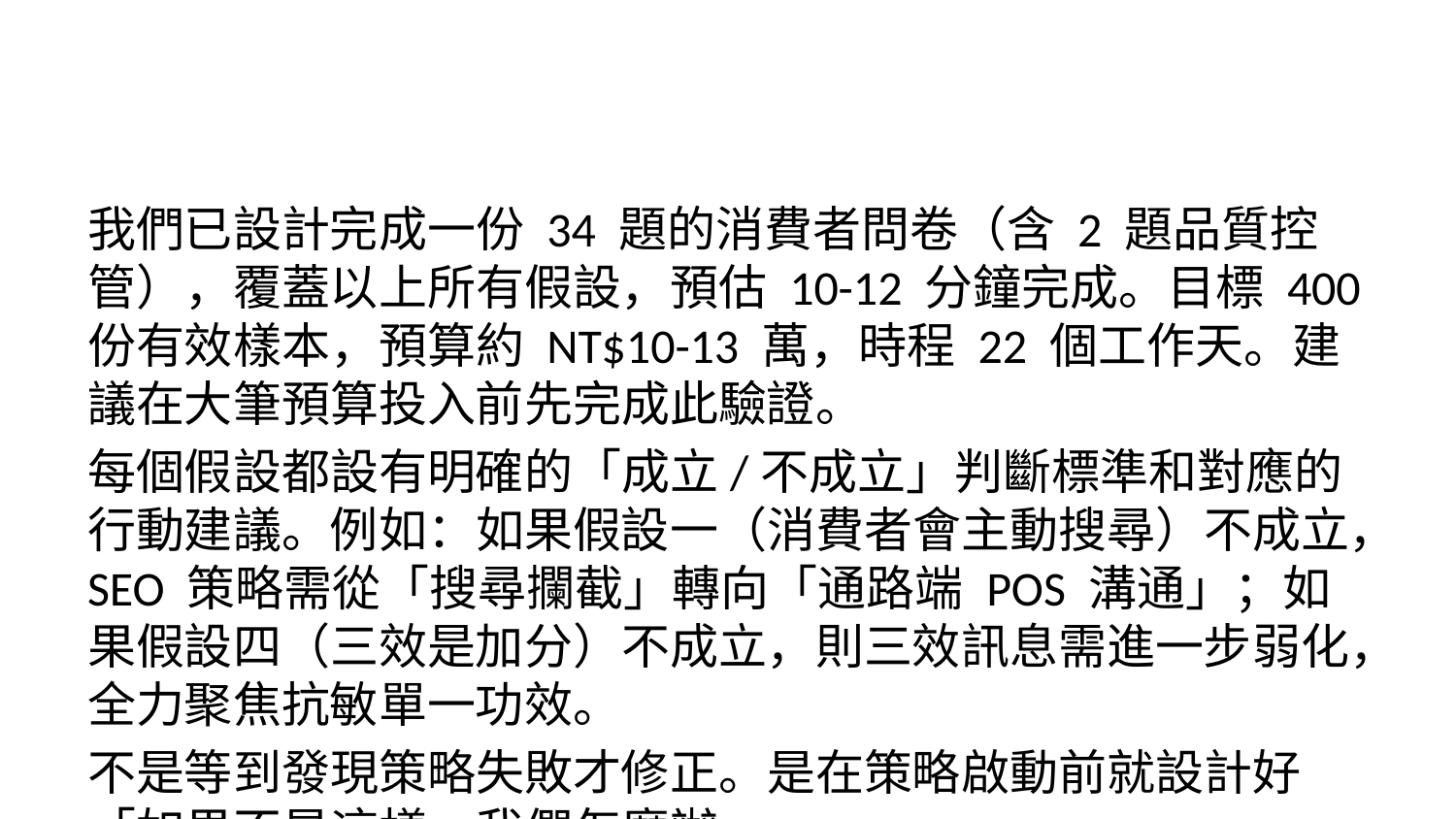

我們已設計完成一份 34 題的消費者問卷（含 2 題品質控管），覆蓋以上所有假設，預估 10-12 分鐘完成。目標 400 份有效樣本，預算約 NT$10-13 萬，時程 22 個工作天。建議在大筆預算投入前先完成此驗證。
每個假設都設有明確的「成立/不成立」判斷標準和對應的行動建議。例如：如果假設一（消費者會主動搜尋）不成立，SEO 策略需從「搜尋攔截」轉向「通路端 POS 溝通」；如果假設四（三效是加分）不成立，則三效訊息需進一步弱化，全力聚焦抗敏單一功效。
不是等到發現策略失敗才修正。是在策略啟動前就設計好「如果不是這樣，我們怎麼辦」。